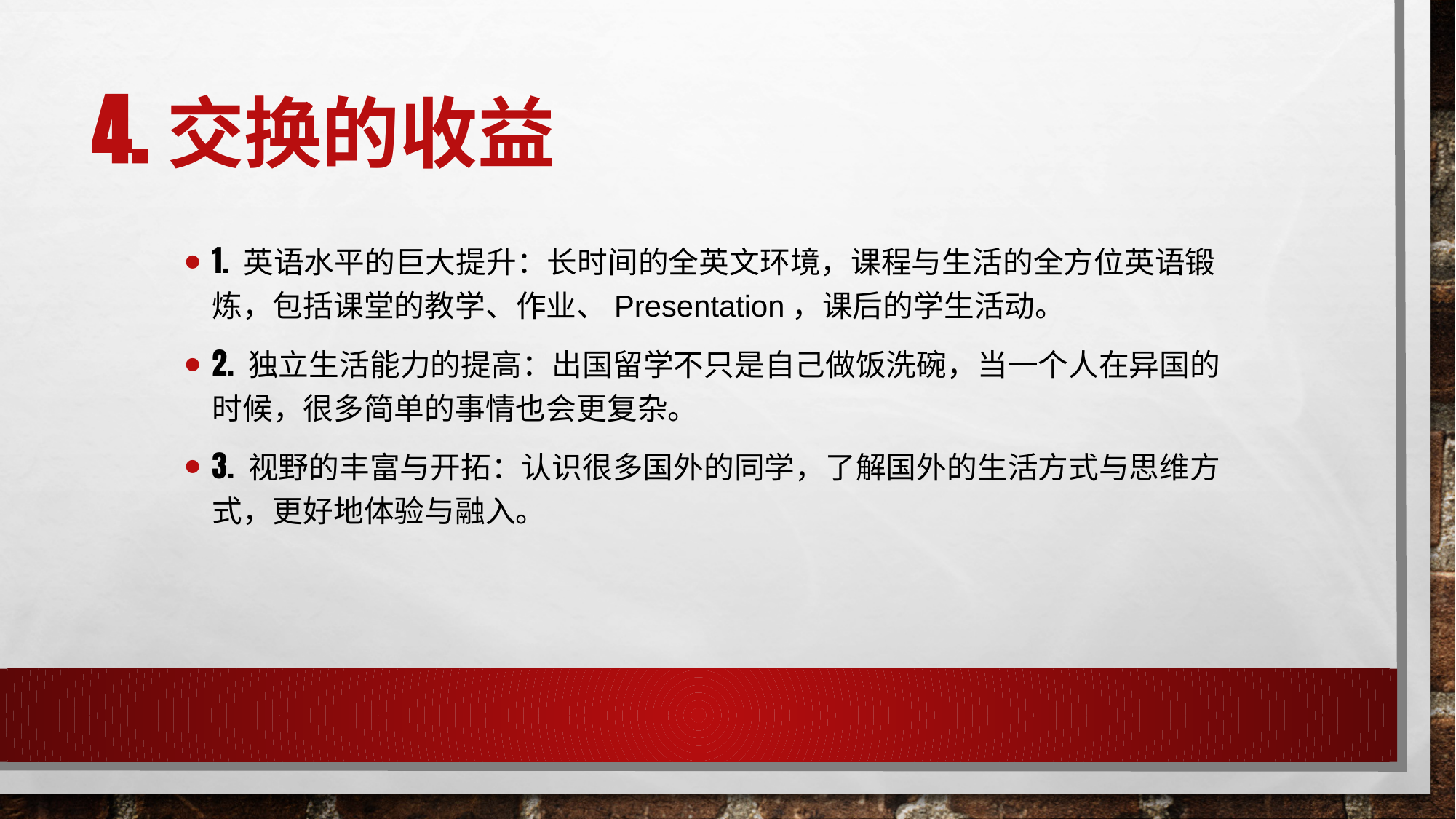

# 4.交换的收益
1. 英语水平的巨大提升：长时间的全英文环境，课程与生活的全方位英语锻炼，包括课堂的教学、作业、Presentation，课后的学生活动。
2. 独立生活能力的提高：出国留学不只是自己做饭洗碗，当一个人在异国的时候，很多简单的事情也会更复杂。
3. 视野的丰富与开拓：认识很多国外的同学，了解国外的生活方式与思维方式，更好地体验与融入。